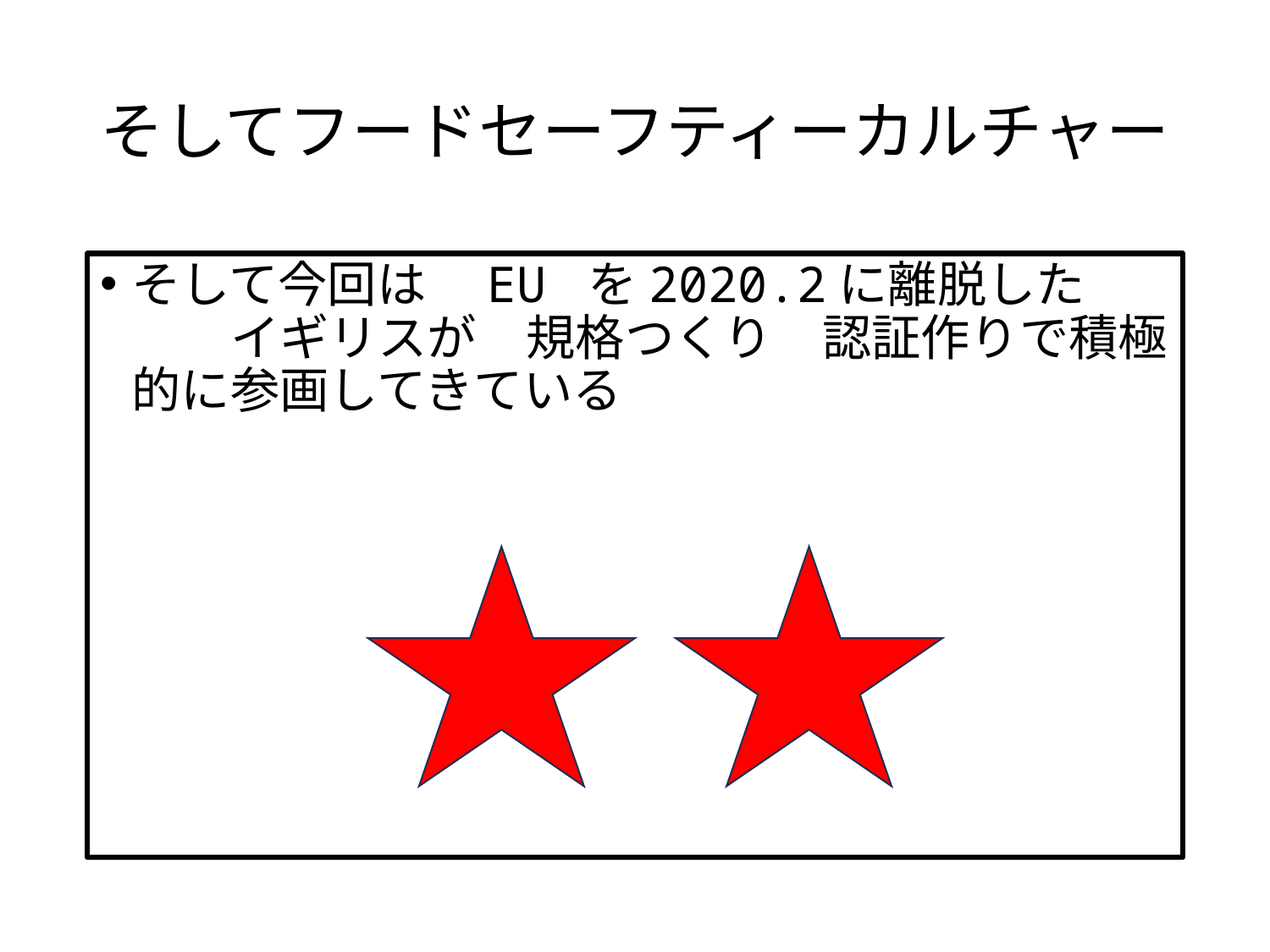

# そしてフードセーフティーカルチャー
そして今回は　EU を2020.2に離脱した　　　イギリスが　規格つくり　認証作りで積極的に参画してきている